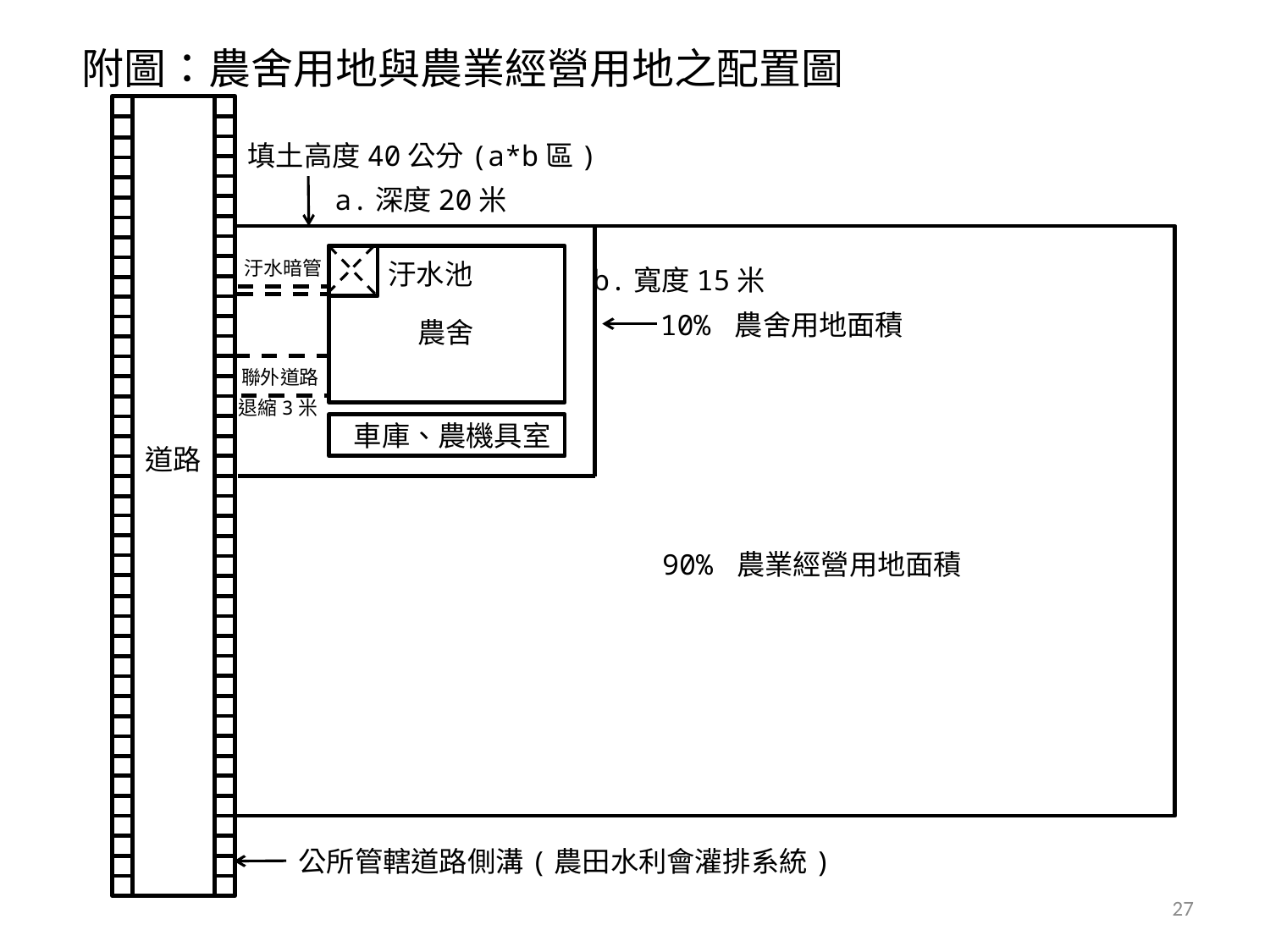

附圖：農舍用地與農業經營用地之配置圖

填土高度40公分(a*b區)
a.深度20米

汙水池
b.寬度15米
農舍
聯外道路
退縮3米
道路
公所管轄道路側溝(農田水利會灌排系統)
汙水暗管
10% 農舍用地面積

車庫、農機具室

90% 農業經營用地面積

27